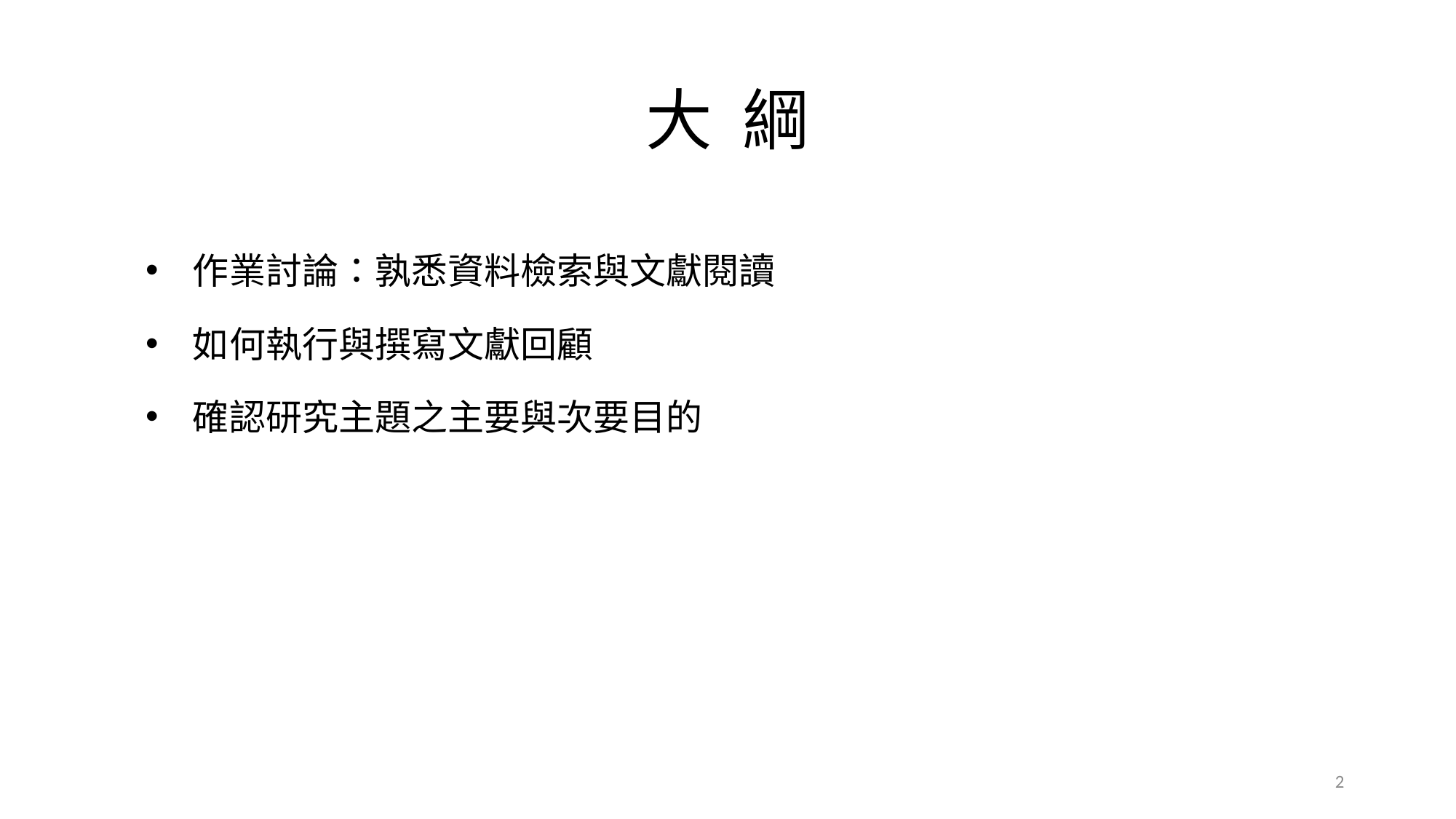

# 大  綱
作業討論：孰悉資料檢索與文獻閱讀
如何執行與撰寫文獻回顧
確認研究主題之主要與次要目的

2